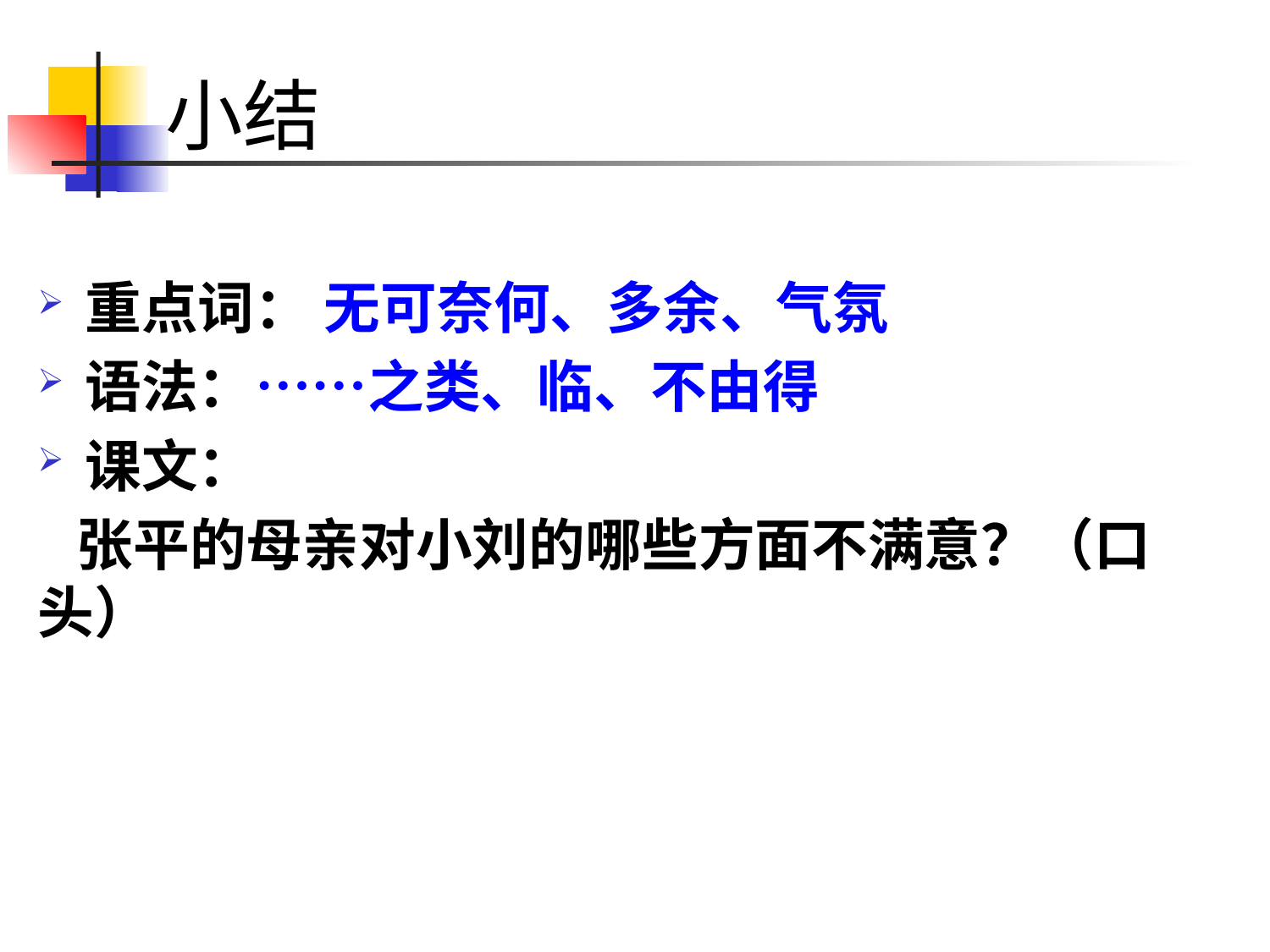

# 小结
重点词： 无可奈何、多余、气氛
语法：……之类、临、不由得
课文：
  张平的母亲对小刘的哪些方面不满意？（口头）